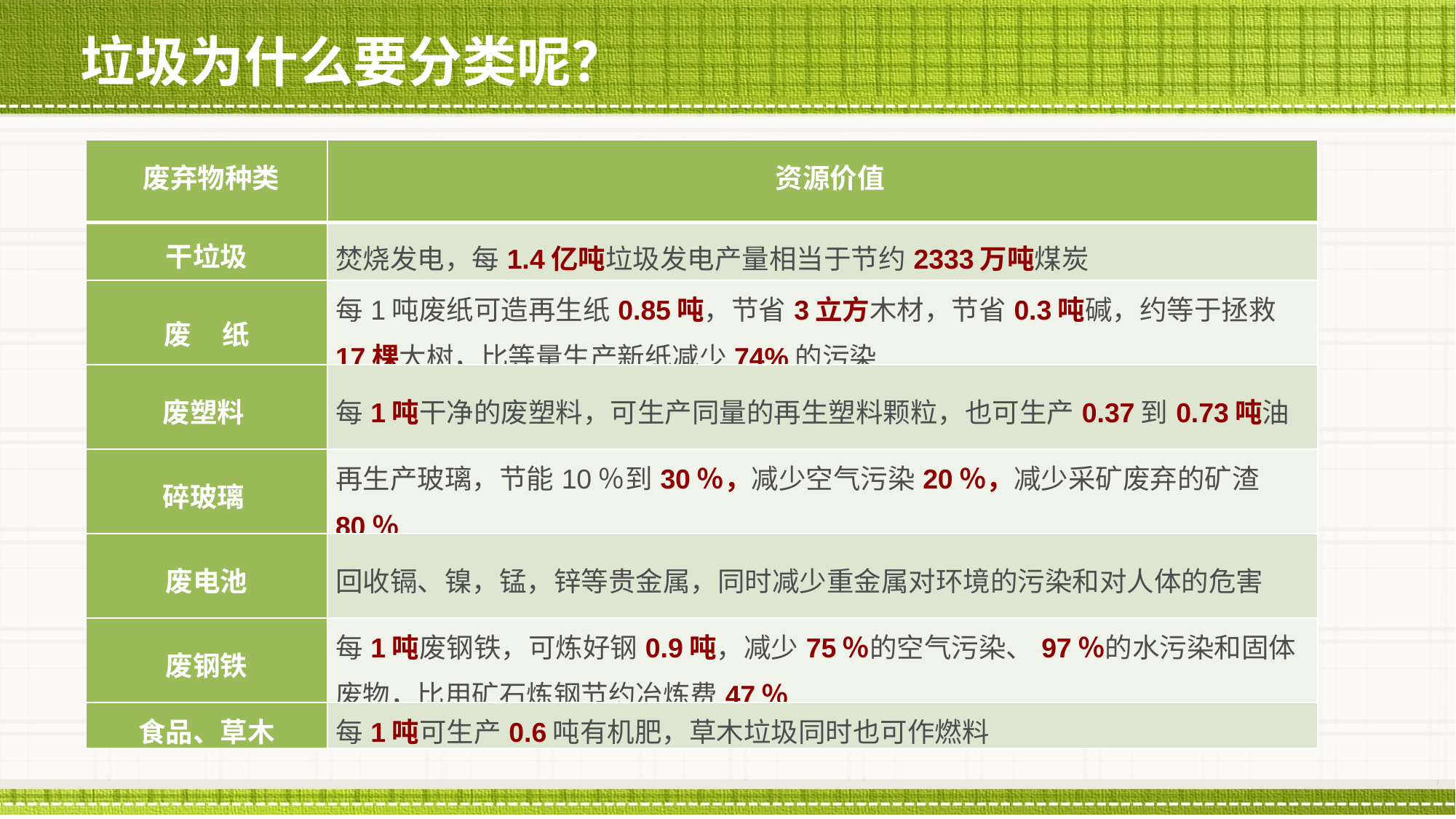

# 垃圾为什么要分类呢？
| 废弃物种类 | 资源价值 |
| --- | --- |
| 干垃圾 | 焚烧发电，每1.4亿吨垃圾发电产量相当于节约2333万吨煤炭 |
| 废 纸 | 每1吨废纸可造再生纸0.85吨，节省3立方木材，节省0.3吨碱，约等于拯救17棵大树，比等量生产新纸减少74%的污染 |
| 废塑料 | 每1吨干净的废塑料，可生产同量的再生塑料颗粒，也可生产0.37到0.73吨油 |
| 碎玻璃 | 再生产玻璃，节能10％到30％，减少空气污染20％，减少采矿废弃的矿渣80％ |
| 废电池 | 回收镉、镍，锰，锌等贵金属，同时减少重金属对环境的污染和对人体的危害 |
| 废钢铁 | 每1吨废钢铁，可炼好钢0.9吨，减少75％的空气污染、97％的水污染和固体废物，比用矿石炼钢节约冶炼费47％ |
| 食品、草木 | 每1吨可生产0.6吨有机肥，草木垃圾同时也可作燃料 |
减少占地
减少环境污染
变废为宝
垃圾分类可以节约多少能源？